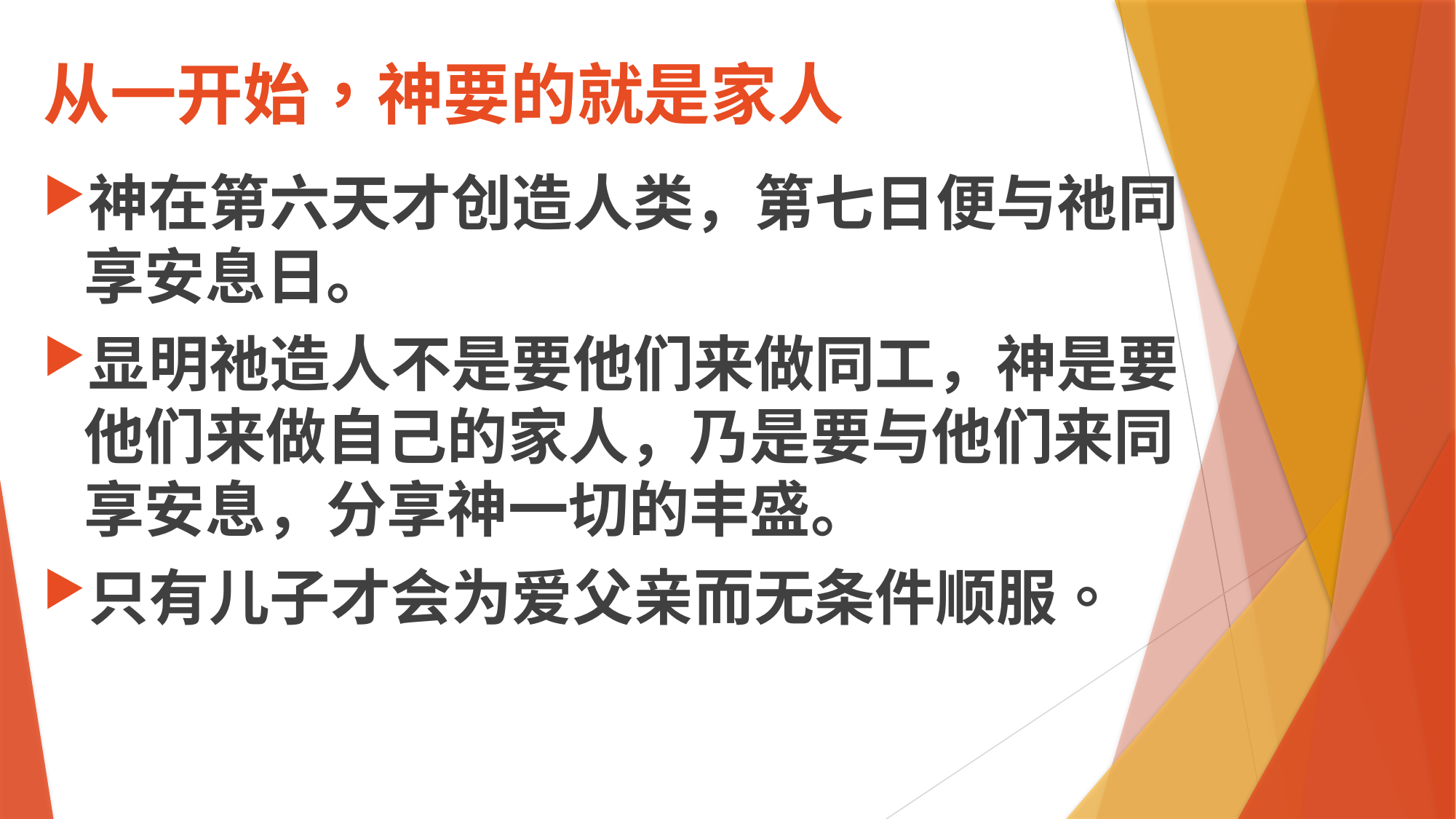

# 从一开始，神要的就是家人
神在第六天才创造人类，第七日便与祂同享安息日。
显明祂造人不是要他们来做同工，神是要他们来做自己的家人，乃是要与他们来同享安息，分享神一切的丰盛。
只有儿子才会为爱父亲而无条件顺服。